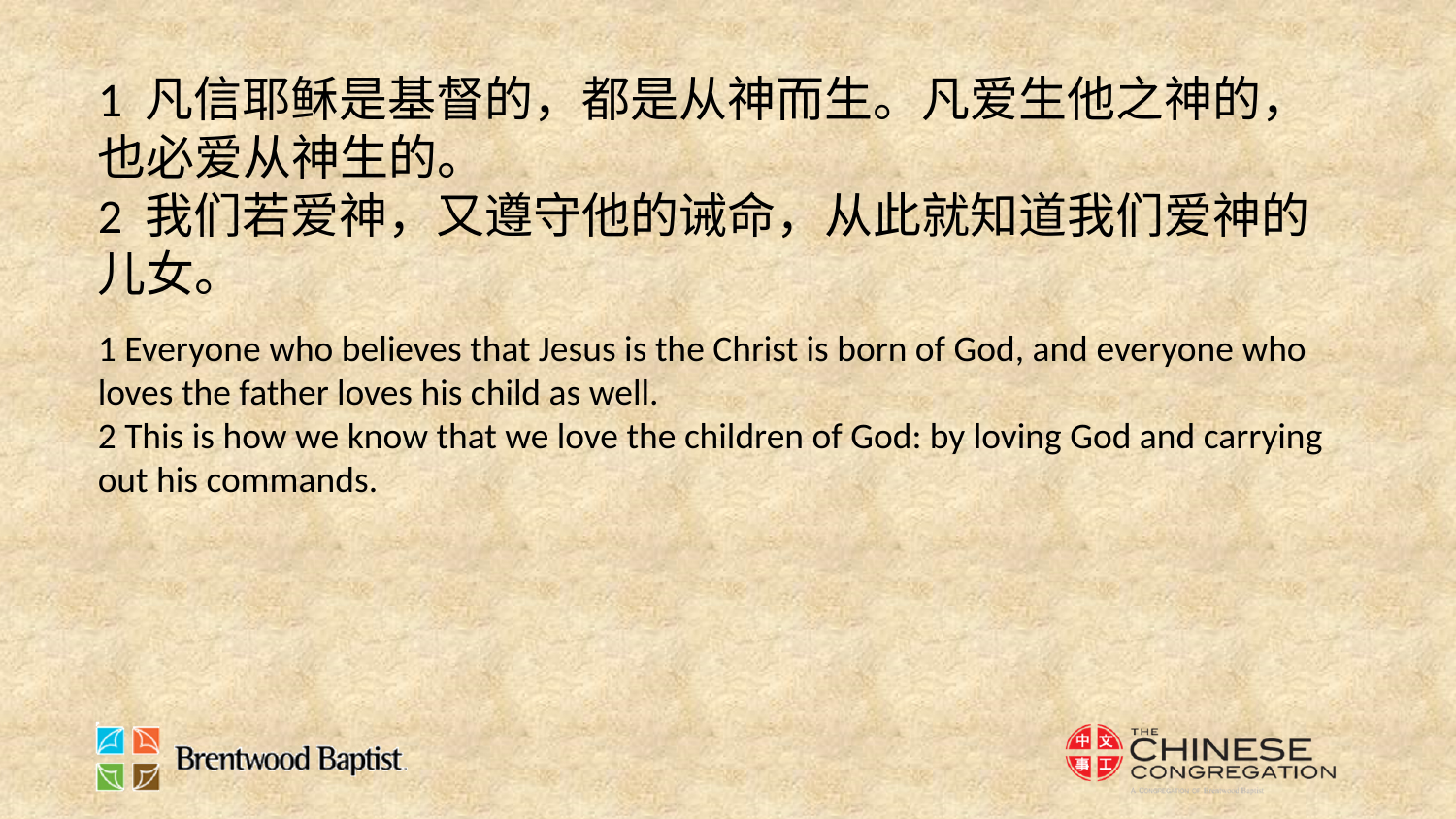

1 凡信耶稣是基督的，都是从神而生。凡爱生他之神的，也必爱从神生的。
2 我们若爱神，又遵守他的诫命，从此就知道我们爱神的儿女。

1 Everyone who believes that Jesus is the Christ is born of God, and everyone who loves the father loves his child as well.
2 This is how we know that we love the children of God: by loving God and carrying out his commands.